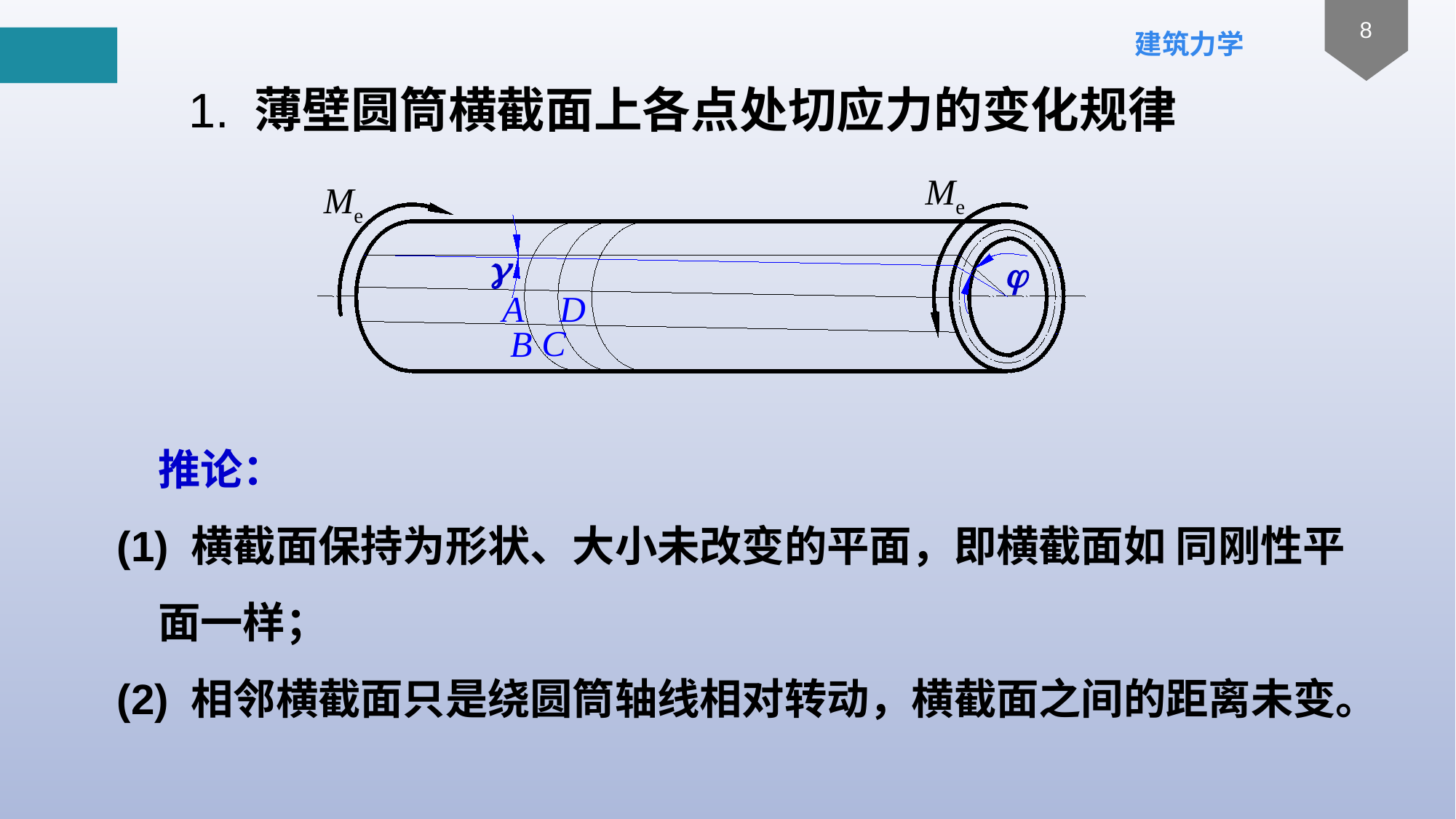

1. 薄壁圆筒横截面上各点处切应力的变化规律
Me
Me

γ

ϕ

A

D

C
B

	推论：
(1) 横截面保持为形状、大小未改变的平面，即横截面如 同刚性平面一样；
(2) 相邻横截面只是绕圆筒轴线相对转动，横截面之间的距离未变。